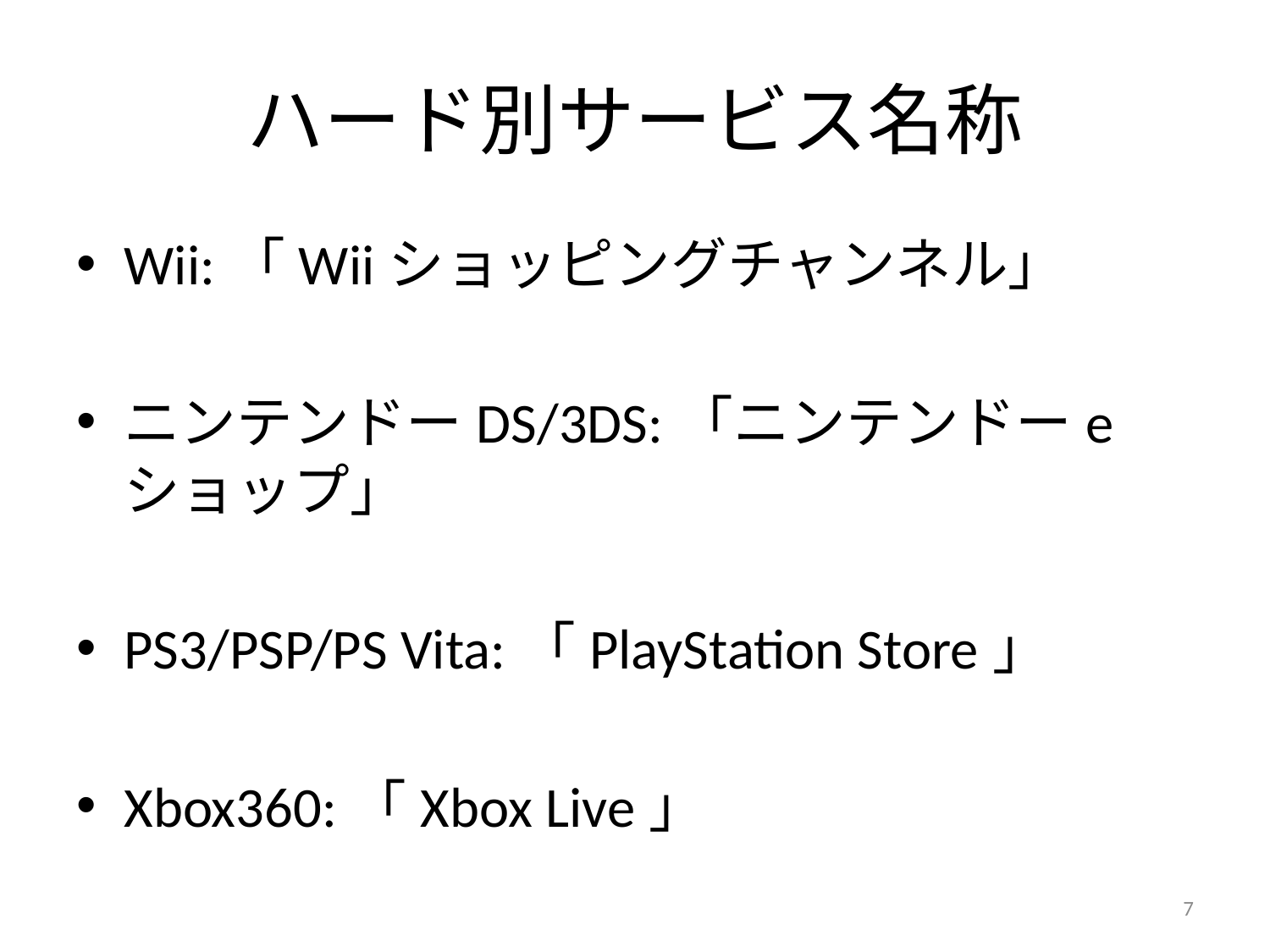

# ハード別サービス名称
Wii:「Wiiショッピングチャンネル」

ニンテンドーDS/3DS:「ニンテンドーeショップ」

PS3/PSP/PS Vita:「PlayStation Store」

Xbox360:「Xbox Live」
7